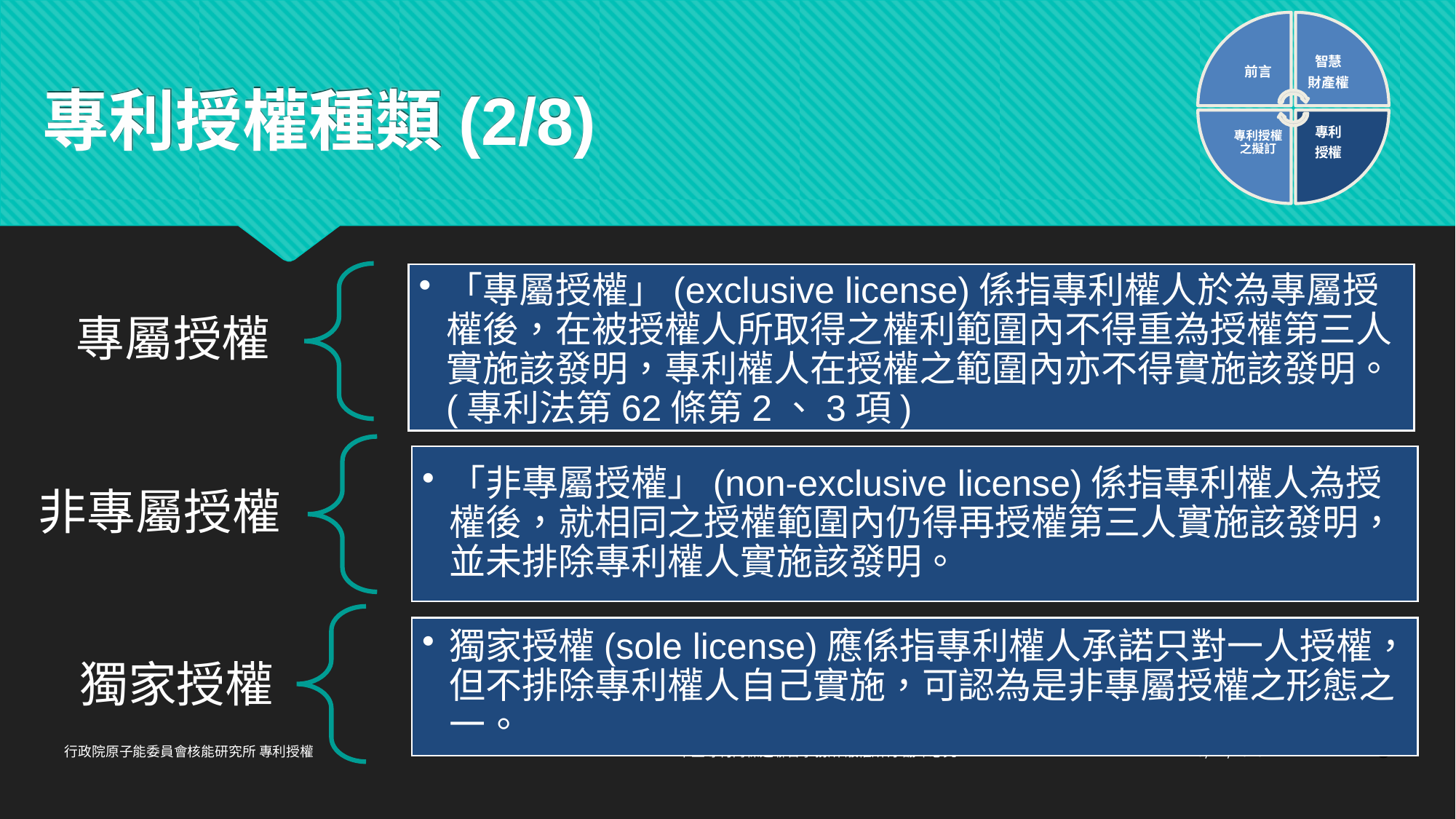

前言
智慧
財產權

專利授權之擬訂
專利
授權
# 專利授權種類(2/8)

「專屬授權」(exclusive license)係指專利權人於為專屬授權後，在被授權人所取得之權利範圍內不得重為授權第三人實施該發明，專利權人在授權之範圍內亦不得實施該發明。(專利法第62條第2、3項)

專屬授權

「非專屬授權」(non-exclusive license)係指專利權人為授權後，就相同之授權範圍內仍得再授權第三人實施該發明，並未排除專利權人實施該發明。
非專屬授權

獨家授權(sole license)應係指專利權人承諾只對一人授權，但不排除專利權人自己實施，可認為是非專屬授權之形態之一。
獨家授權
8
行政院原子能委員會核能研究所 專利授權                                                                                                                      中正專利商標連聯合事務所 版權所有 翻印必究
6/17/2015